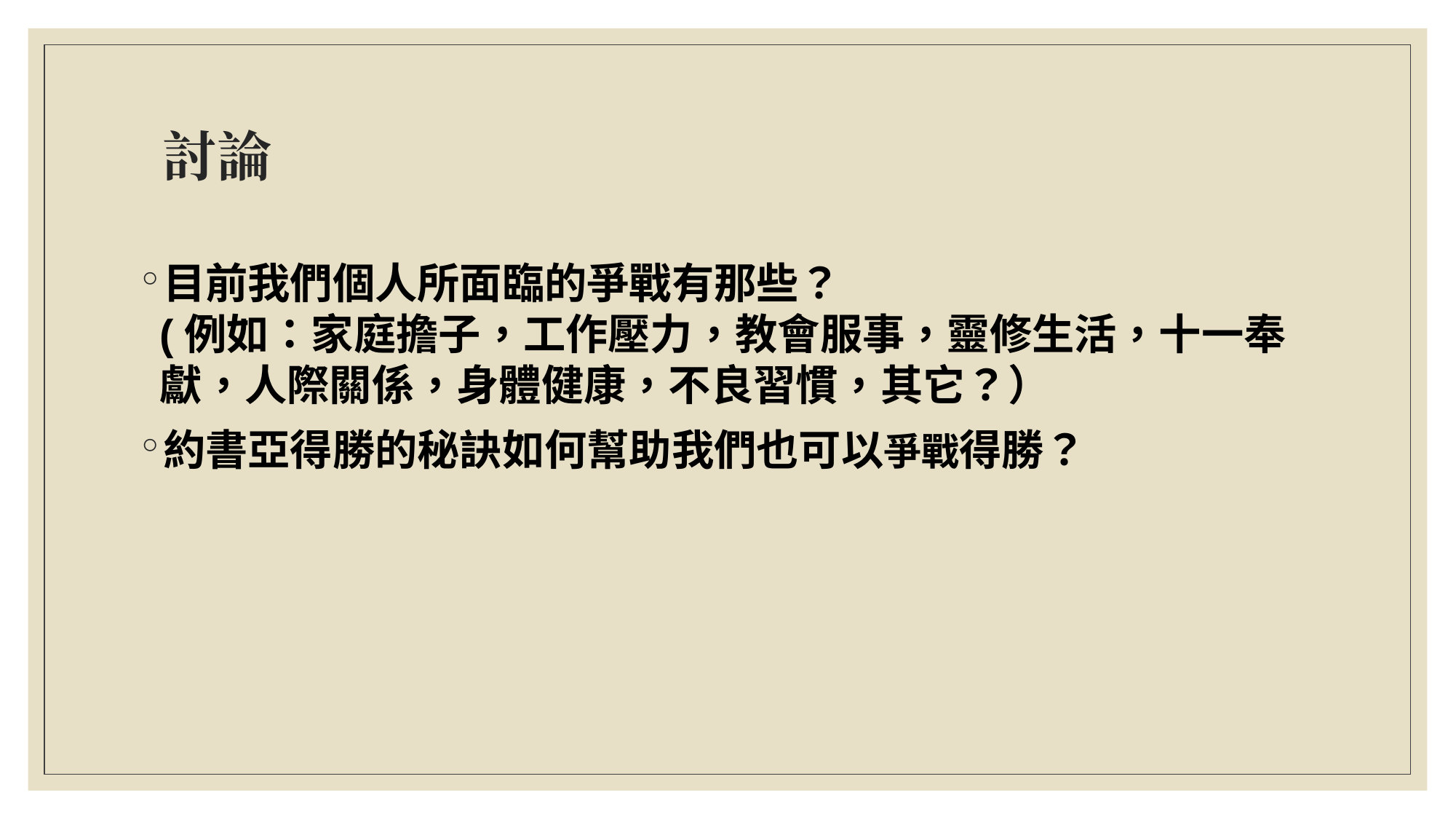

# 討論
目前我們個人所面臨的爭戰有那些？
(例如：家庭擔子，工作壓力，教會服事，靈修生活，十一奉獻，人際關係，身體健康，不良習慣，其它？）
約書亞得勝的秘訣如何幫助我們也可以爭戰得勝？